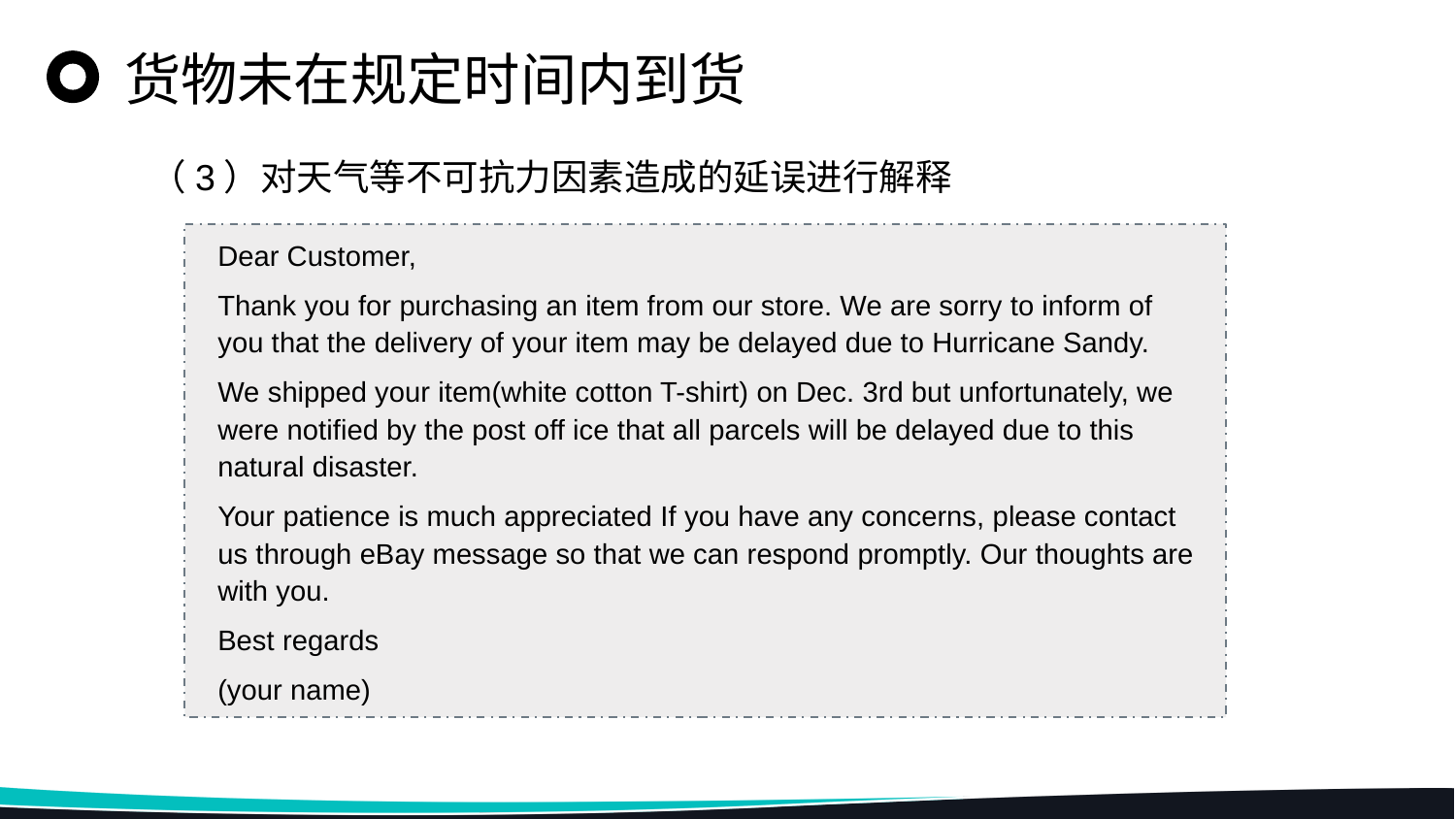

货物未在规定时间内到货
（3）对天气等不可抗力因素造成的延误进行解释

Dear Customer,
Thank you for purchasing an item from our store. We are sorry to inform of you that the delivery of your item may be delayed due to Hurricane Sandy.
We shipped your item(white cotton T-shirt) on Dec. 3rd but unfortunately, we were notified by the post off ice that all parcels will be delayed due to this natural disaster.
Your patience is much appreciated If you have any concerns, please contact us through eBay message so that we can respond promptly. Our thoughts are with you.
Best regards
(your name)